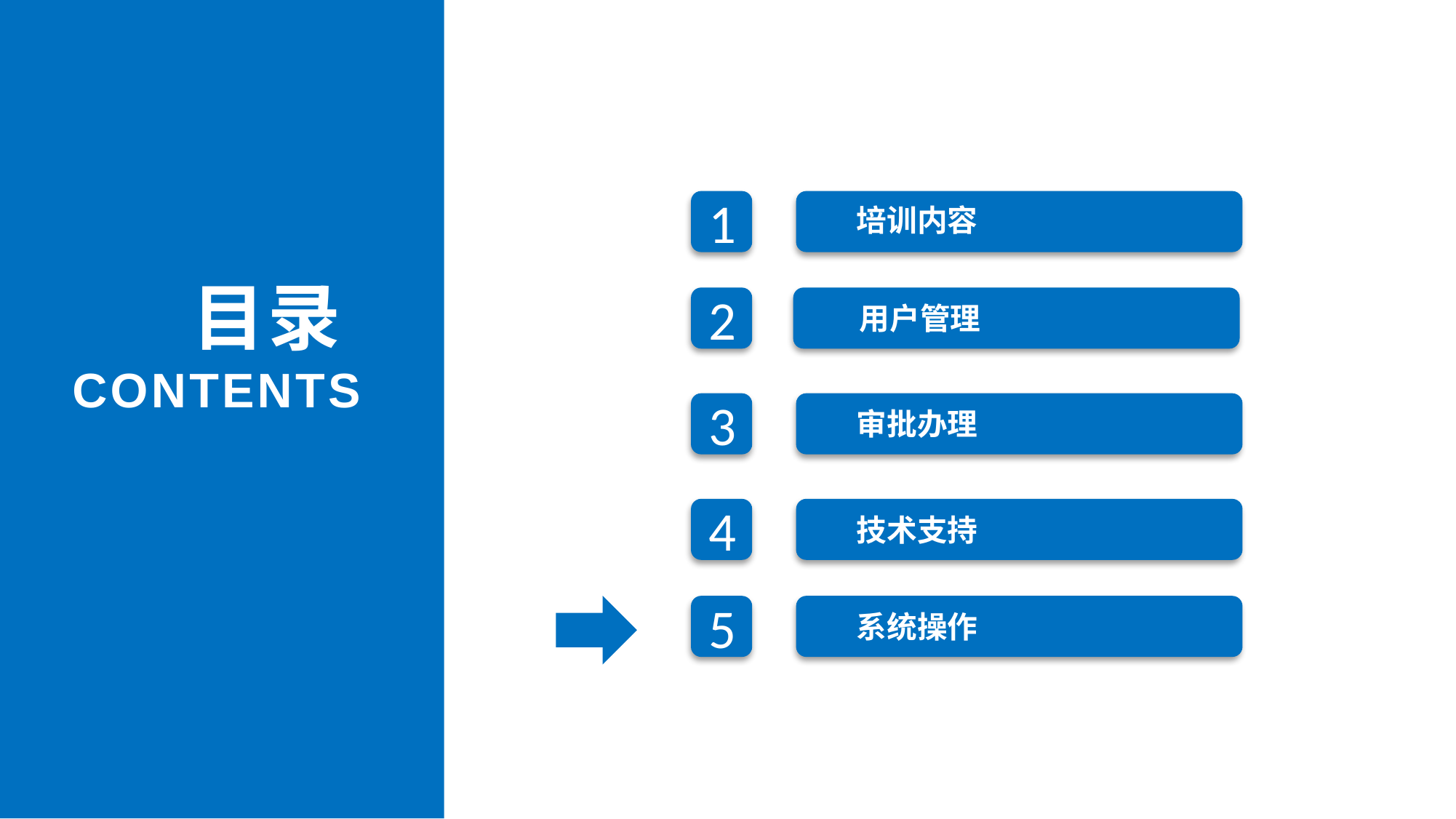

1

培训内容
目录
CONTENTS
2

用户管理

审批办理
3

技术支持
4

系统操作
5